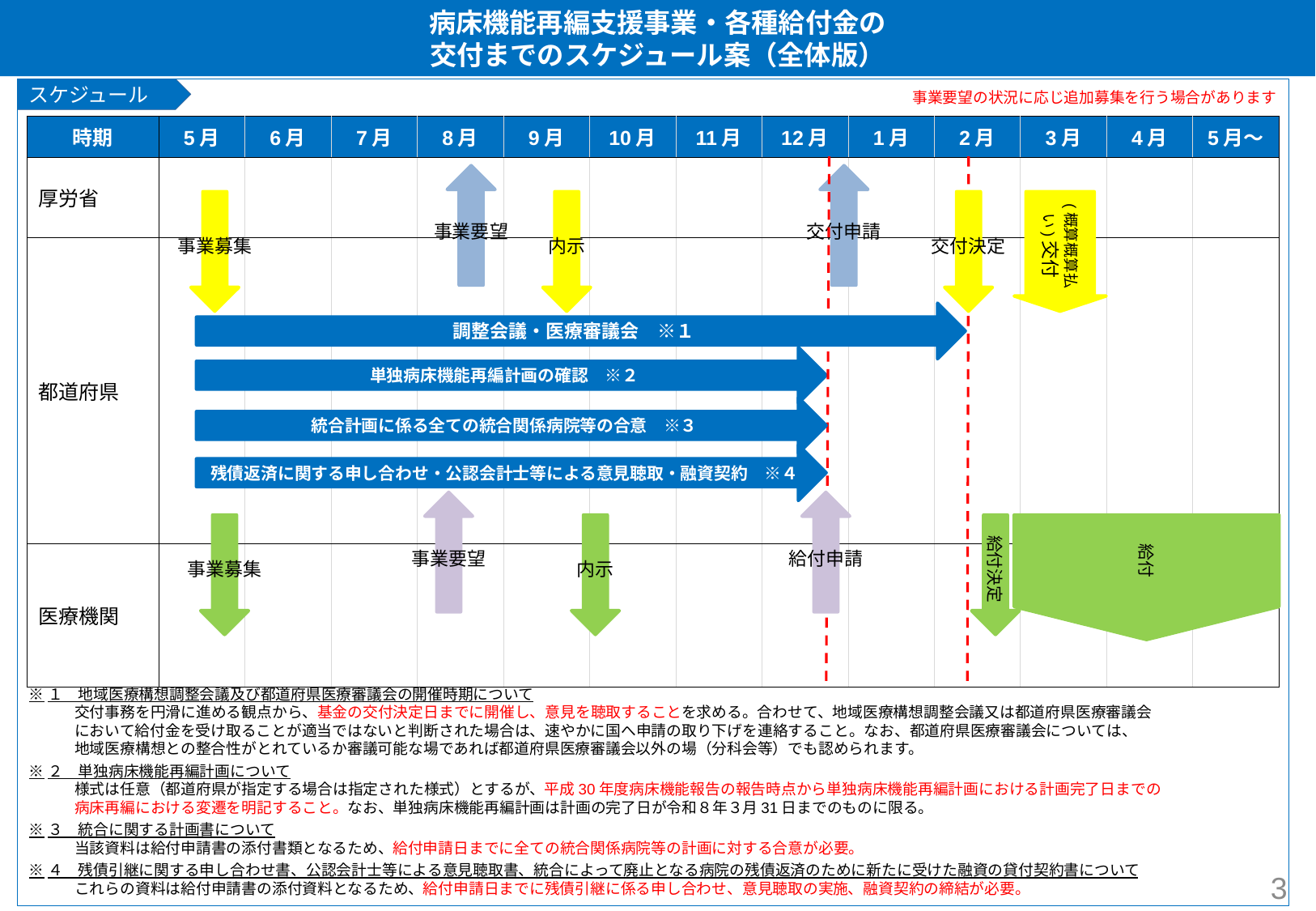

病床機能再編支援事業・各種給付金の
交付までのスケジュール案（全体版）

スケジュール
事業要望の状況に応じ追加募集を行う場合があります
| 時期 | 5月 | 6月 | 7月 | 8月 | 9月 | 10月 | 11月 | 12月 | 1月 | 2月 | 3月 | 4月 | 5月～ |
| --- | --- | --- | --- | --- | --- | --- | --- | --- | --- | --- | --- | --- | --- |
| 厚労省 |  |  |  |  |  |  |  |  |  |  |  |  |  |
| 都道府県 |  |  |  |  |  |  |  |  |  |  |  |  |  |
| 医療機関 |  |  |  |  |  |  |  |  |  |  |  |  |  |
事業要望
交付申請
事業募集
内示
交付決定
(概算概算払い)交付
調整会議・医療審議会　※１
単独病床機能再編計画の確認　※２
統合計画に係る全ての統合関係病院等の合意　※３
残債返済に関する申し合わせ・公認会計士等による意見聴取・融資契約　※４
事業要望
給付申請
事業募集
内示
給付決定
給付
※１　地域医療構想調整会議及び都道府県医療審議会の開催時期について
　　　交付事務を円滑に進める観点から、基金の交付決定日までに開催し、意見を聴取することを求める。合わせて、地域医療構想調整会議又は都道府県医療審議会
　　　において給付金を受け取ることが適当ではないと判断された場合は、速やかに国へ申請の取り下げを連絡すること。なお、都道府県医療審議会については、
　　　地域医療構想との整合性がとれているか審議可能な場であれば都道府県医療審議会以外の場（分科会等）でも認められます。

※２　単独病床機能再編計画について
　　　様式は任意（都道府県が指定する場合は指定された様式）とするが、平成30年度病床機能報告の報告時点から単独病床機能再編計画における計画完了日までの
　　　病床再編における変遷を明記すること。なお、単独病床機能再編計画は計画の完了日が令和８年３月31日までのものに限る。

※３　統合に関する計画書について
　　　当該資料は給付申請書の添付書類となるため、給付申請日までに全ての統合関係病院等の計画に対する合意が必要。

※４　残債引継に関する申し合わせ書、公認会計士等による意見聴取書、統合によって廃止となる病院の残債返済のために新たに受けた融資の貸付契約書について
　　　これらの資料は給付申請書の添付資料となるため、給付申請日までに残債引継に係る申し合わせ、意見聴取の実施、融資契約の締結が必要。
3